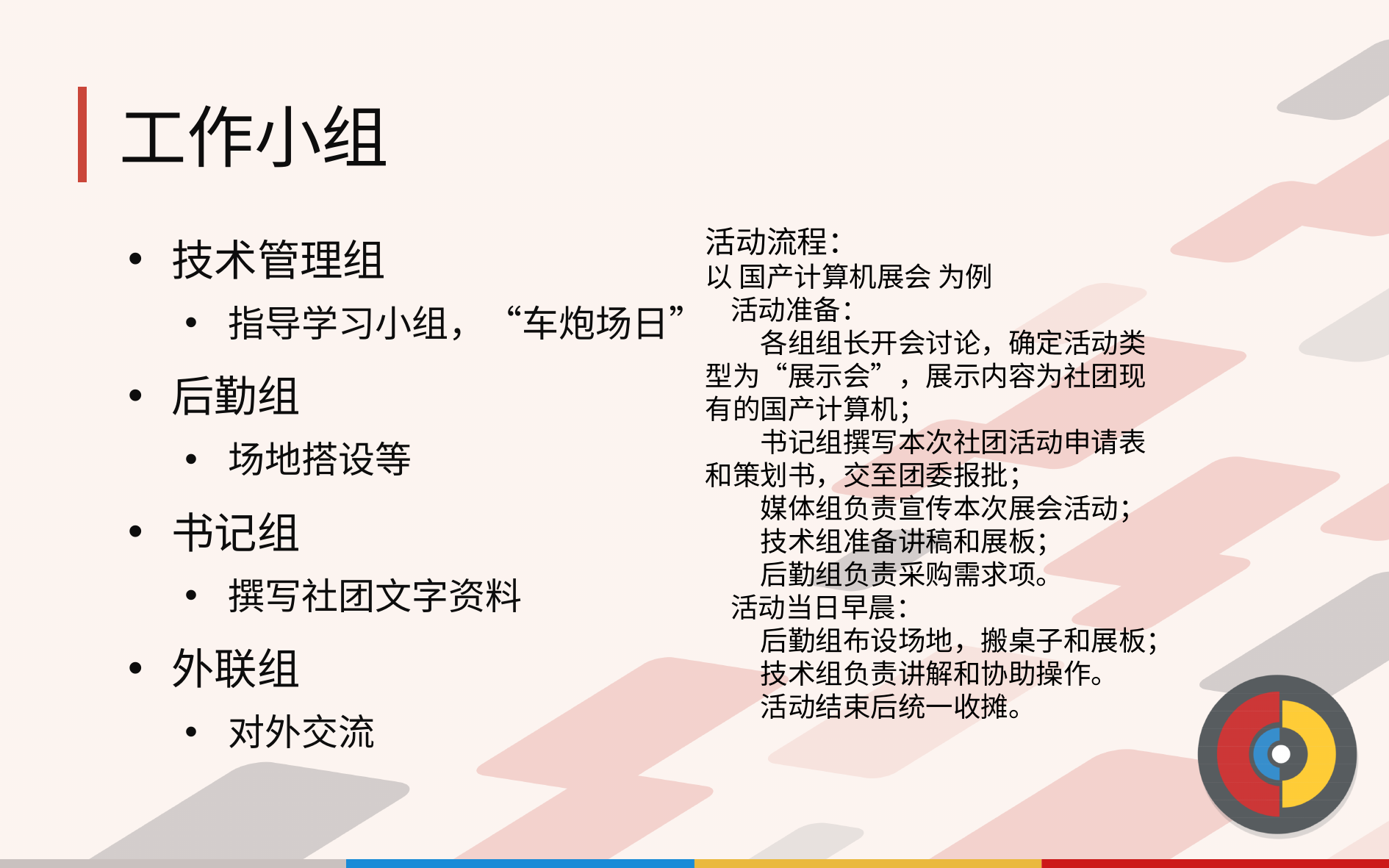

# 工作小组
活动流程：
以 国产计算机展会 为例
   活动准备：
各组组长开会讨论，确定活动类型为“展示会”，展示内容为社团现有的国产计算机；
书记组撰写本次社团活动申请表和策划书，交至团委报批；
媒体组负责宣传本次展会活动；
技术组准备讲稿和展板；
后勤组负责采购需求项。
   活动当日早晨：
后勤组布设场地，搬桌子和展板；
技术组负责讲解和协助操作。
活动结束后统一收摊。
技术管理组
指导学习小组，“车炮场日”
后勤组
场地搭设等
书记组
撰写社团文字资料
外联组
对外交流